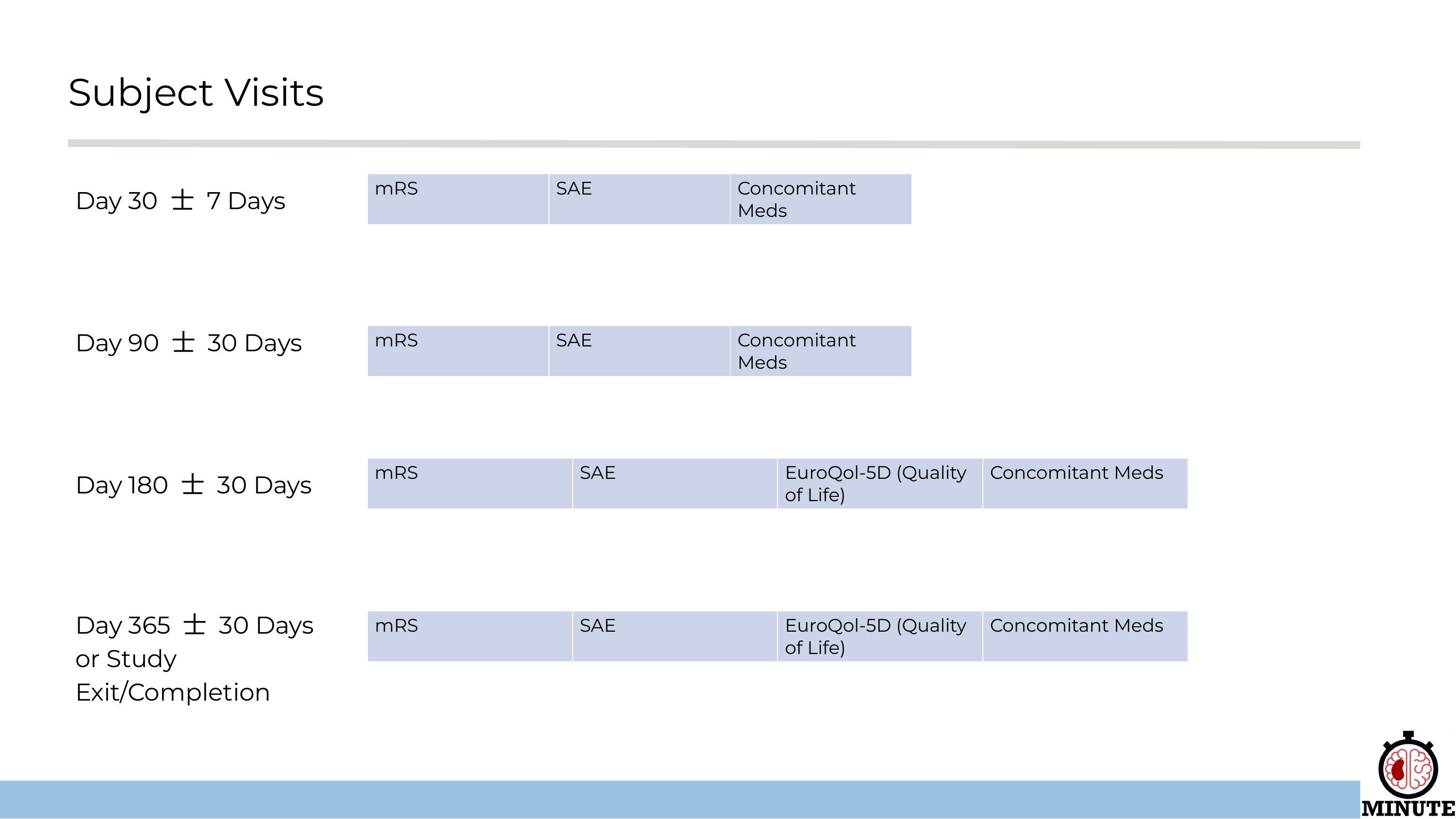

Subject Visits
| mRS | SAE | Concomitant Meds |
| --- | --- | --- |
Day 30 士 7 Days
Day 90 士 30 Days
| mRS | SAE | Concomitant Meds |
| --- | --- | --- |
Day 180 士 30 Days
| mRS | SAE | EuroQol-5D (Quality of Life) | Concomitant Meds |
| --- | --- | --- | --- |
Day 365 士 30 Days or Study Exit/Completion
| mRS | SAE | EuroQol-5D (Quality of Life) | Concomitant Meds |
| --- | --- | --- | --- |